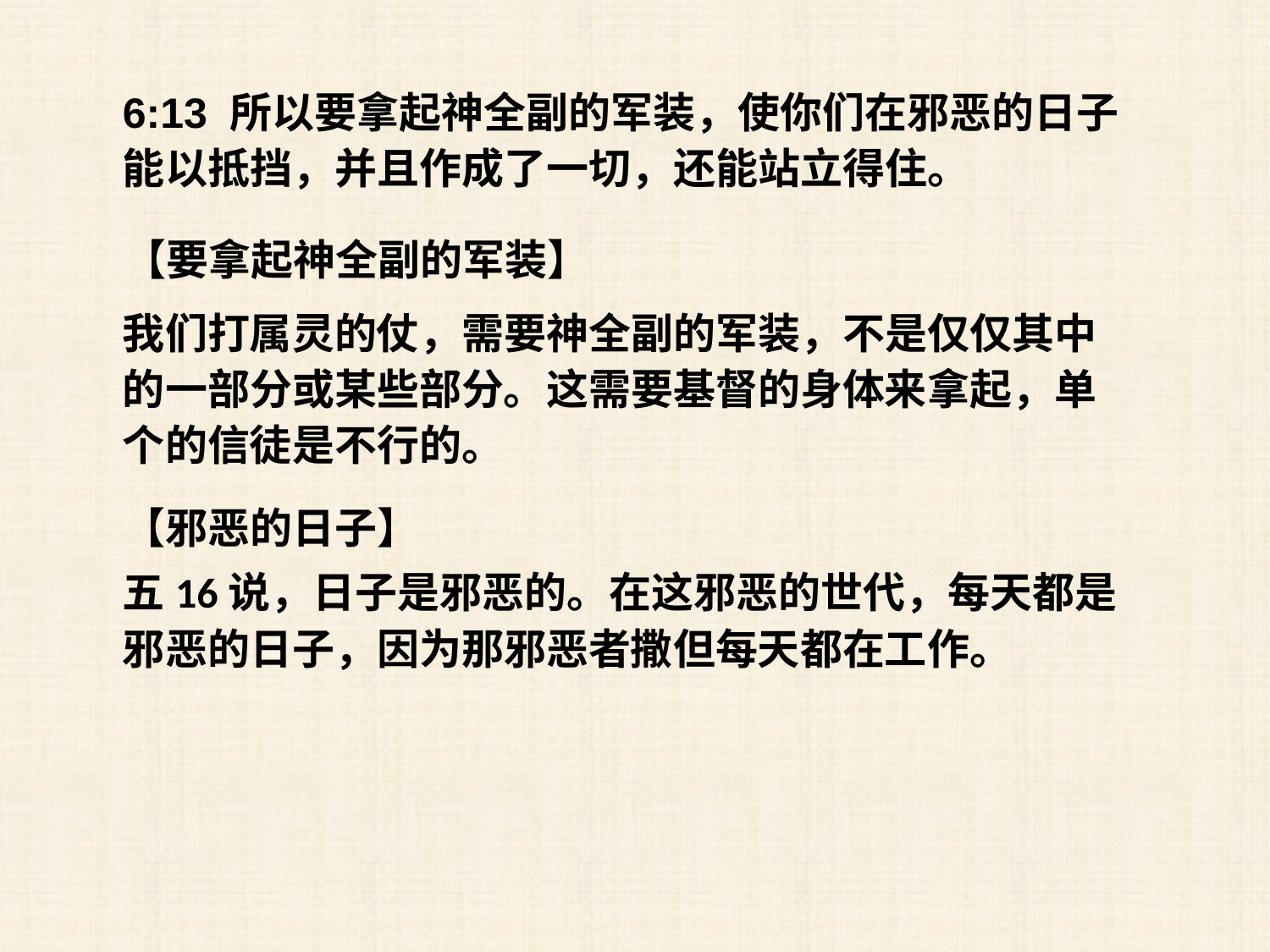

6:13 所以要拿起神全副的军装，使你们在邪恶的日子能以抵挡，并且作成了一切，还能站立得住。
【要拿起神全副的军装】
我们打属灵的仗，需要神全副的军装，不是仅仅其中的一部分或某些部分。这需要基督的身体来拿起，单个的信徒是不行的。
【邪恶的日子】
五16说，日子是邪恶的。在这邪恶的世代，每天都是邪恶的日子，因为那邪恶者撒但每天都在工作。